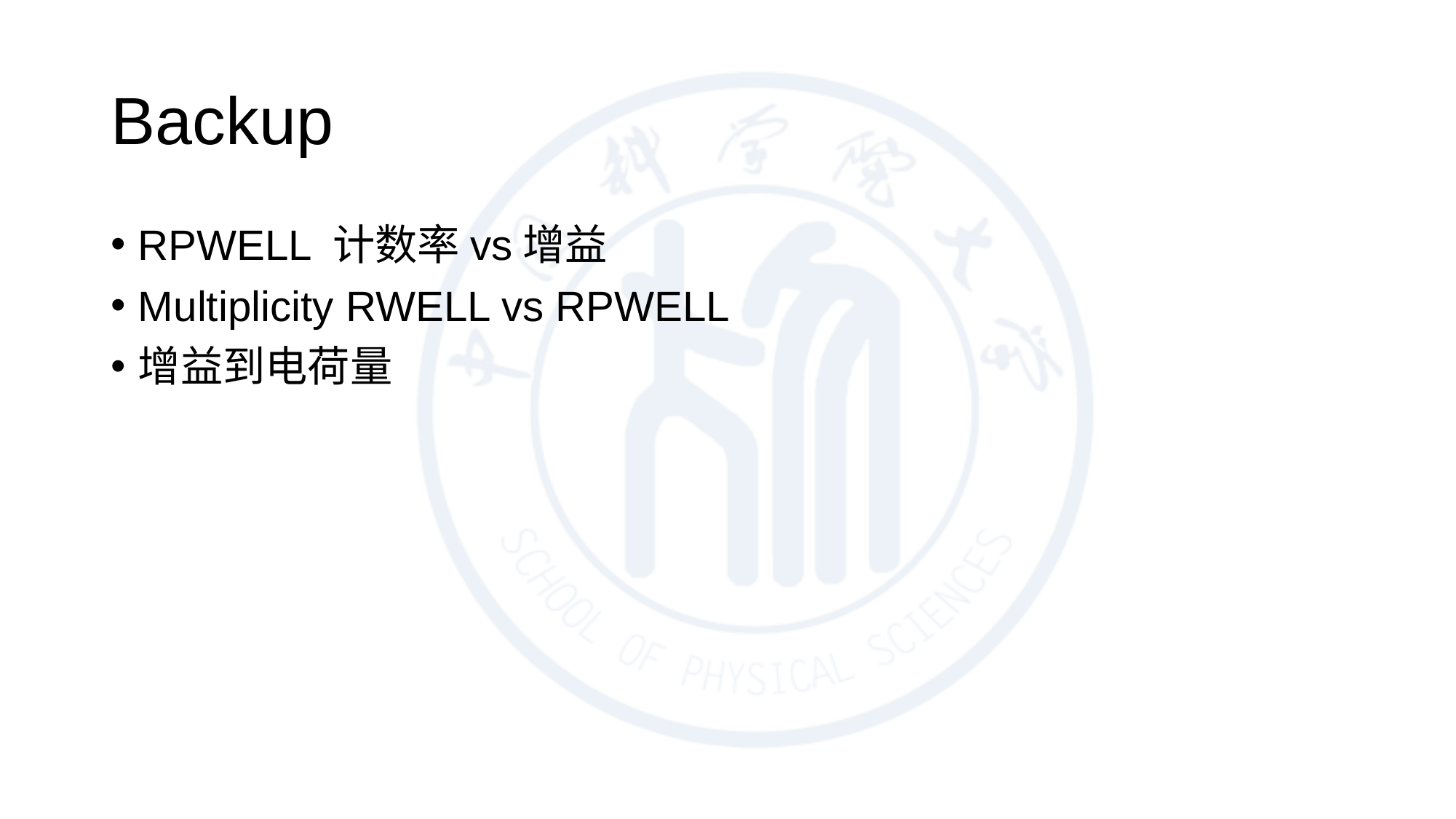

# Backup
RPWELL 计数率vs增益
Multiplicity RWELL vs RPWELL
增益到电荷量